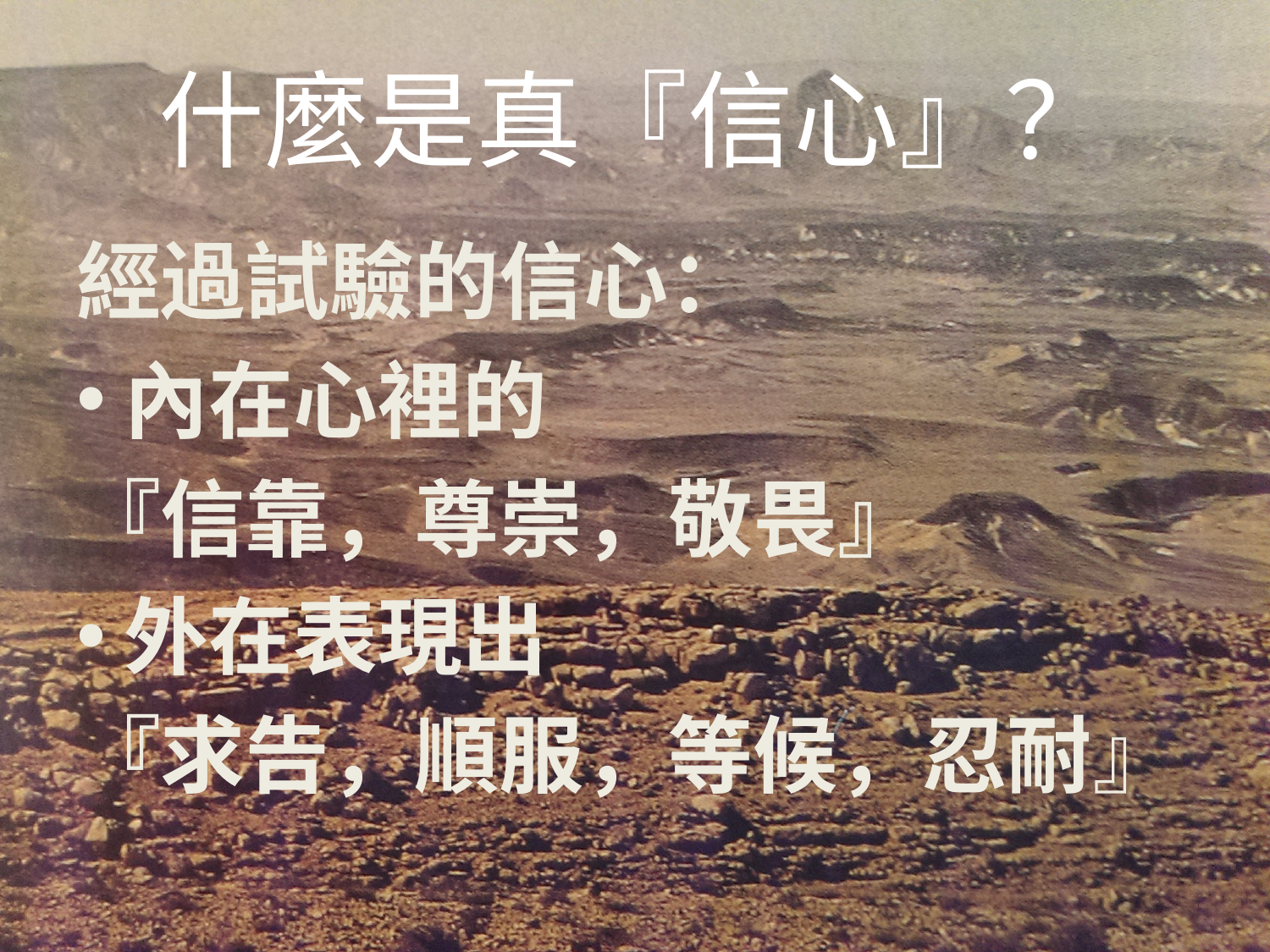

# 什麼是真『信心』？
經過試驗的信心：
內在心裡的
『信靠，尊崇，敬畏』
外在表現出
『求告，順服，等候，忍耐』